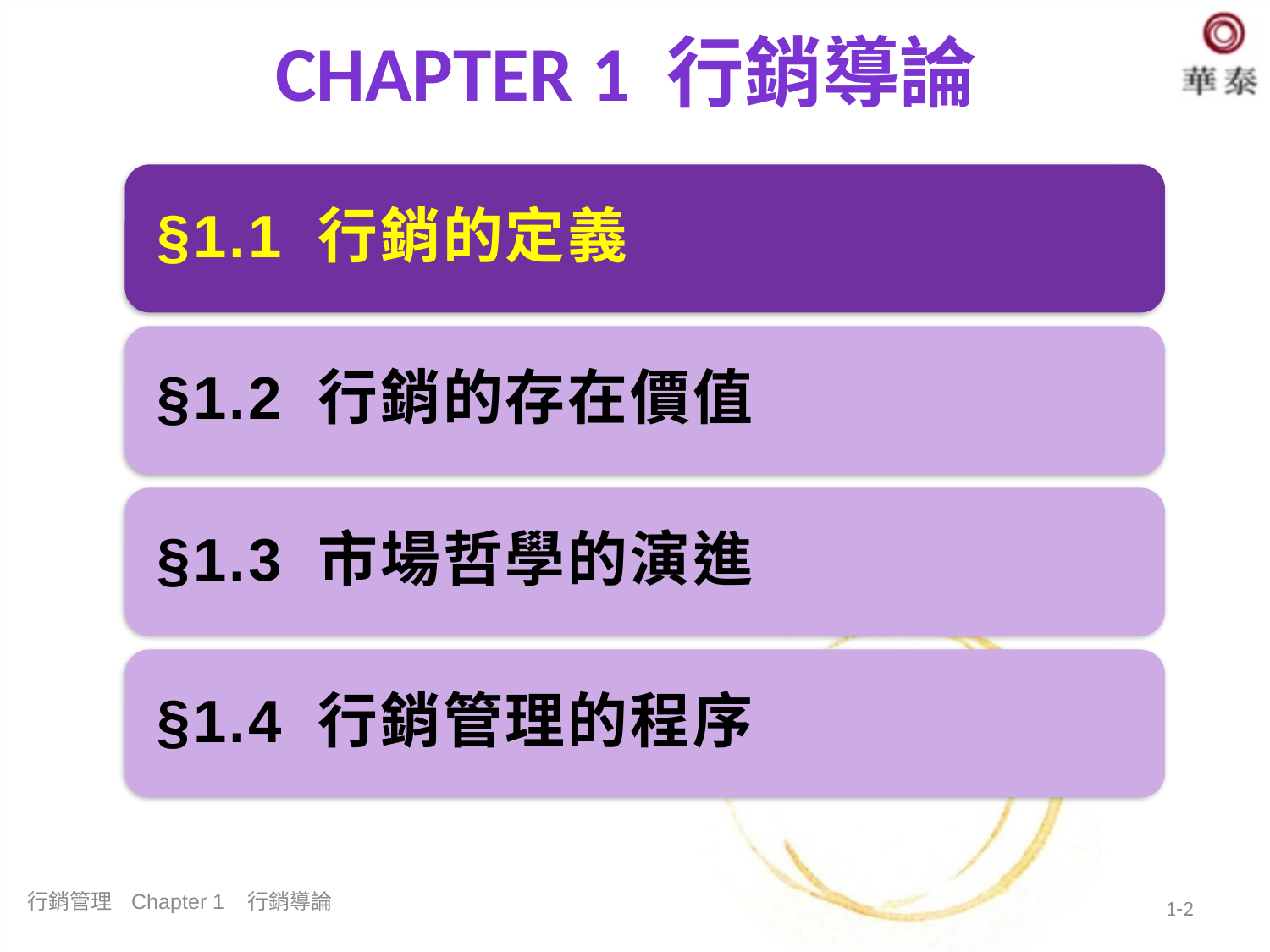

# Chapter 1 行銷導論
§1.1 行銷的定義
§1.2 行銷的存在價值
§1.3 市場哲學的演進
§1.4 行銷管理的程序
行銷管理   Chapter 1   行銷導論
1-2